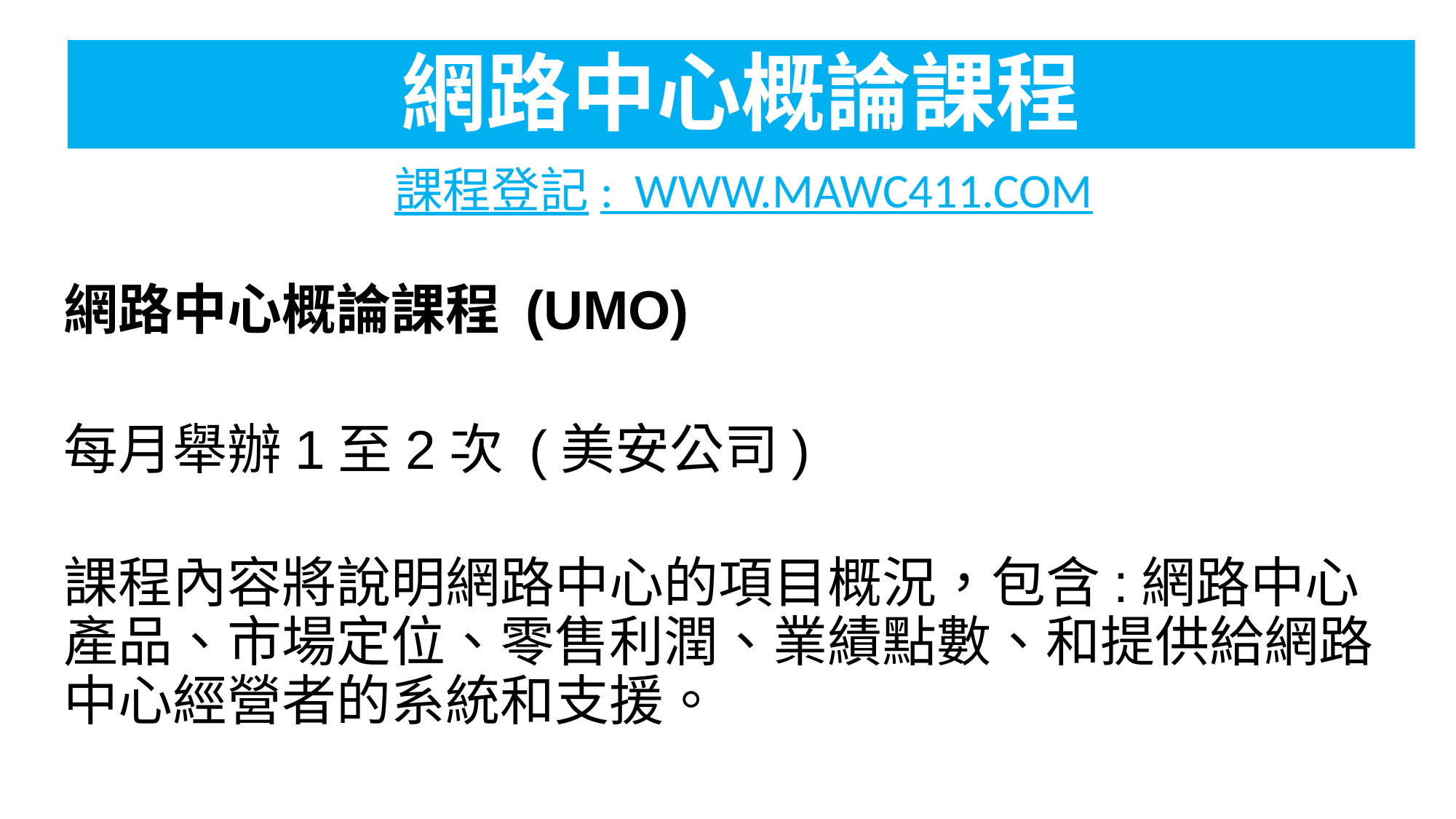

網路中心概論課程

課程登記:  WWW.MAWC411.COM
網路中心概論課程 (UMO)
每月舉辦1至2次 (美安公司)
課程內容將說明網路中心的項目概況，包含:網路中心產品、市場定位、零售利潤、業績點數、和提供給網路中心經營者的系統和支援。